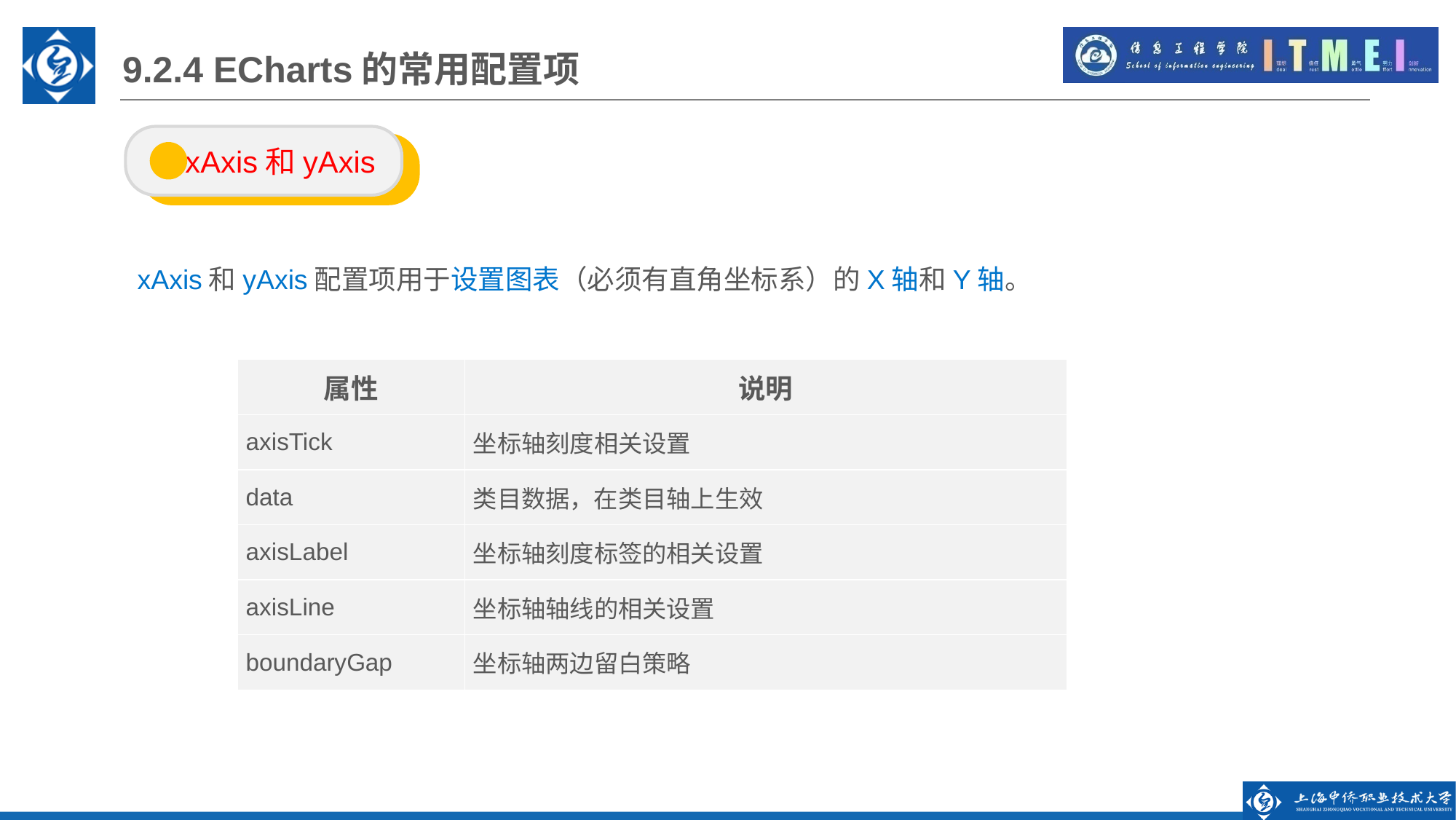

9.2.4 ECharts的常用配置项
    xAxis和yAxis

xAxis和yAxis配置项用于设置图表（必须有直角坐标系）的X轴和Y轴。
| 属性 | 说明 |
| --- | --- |
| axisTick | 坐标轴刻度相关设置 |
| data | 类目数据，在类目轴上生效 |
| axisLabel | 坐标轴刻度标签的相关设置 |
| axisLine | 坐标轴轴线的相关设置 |
| boundaryGap | 坐标轴两边留白策略 |